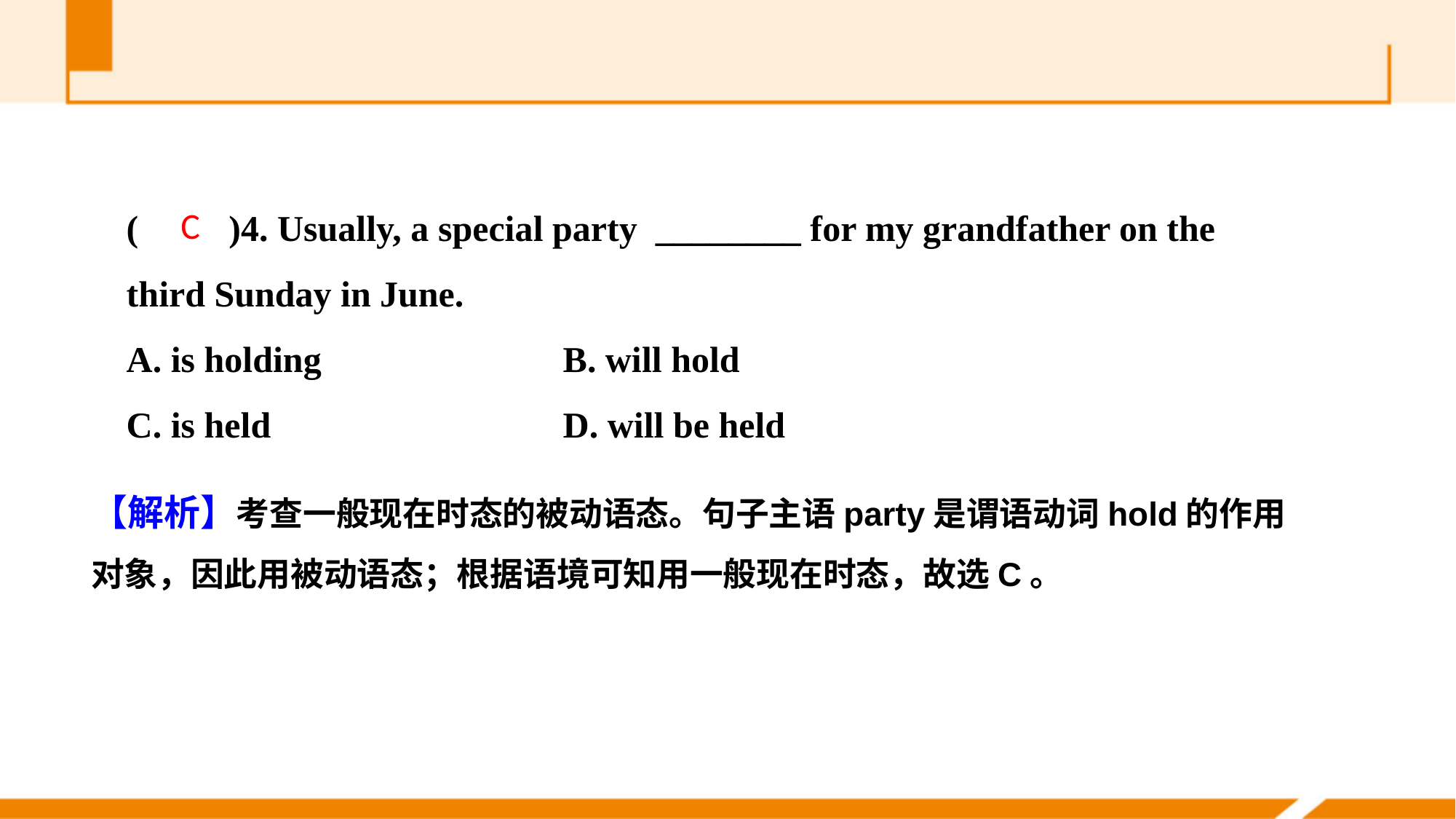

(　　)4. Usually, a special party  ________ for my grandfather on the third Sunday in June.
A. is holding  			B. will hold
C. is held  			D. will be held
C
【解析】考查一般现在时态的被动语态。句子主语party是谓语动词hold的作用对象，因此用被动语态；根据语境可知用一般现在时态，故选C。